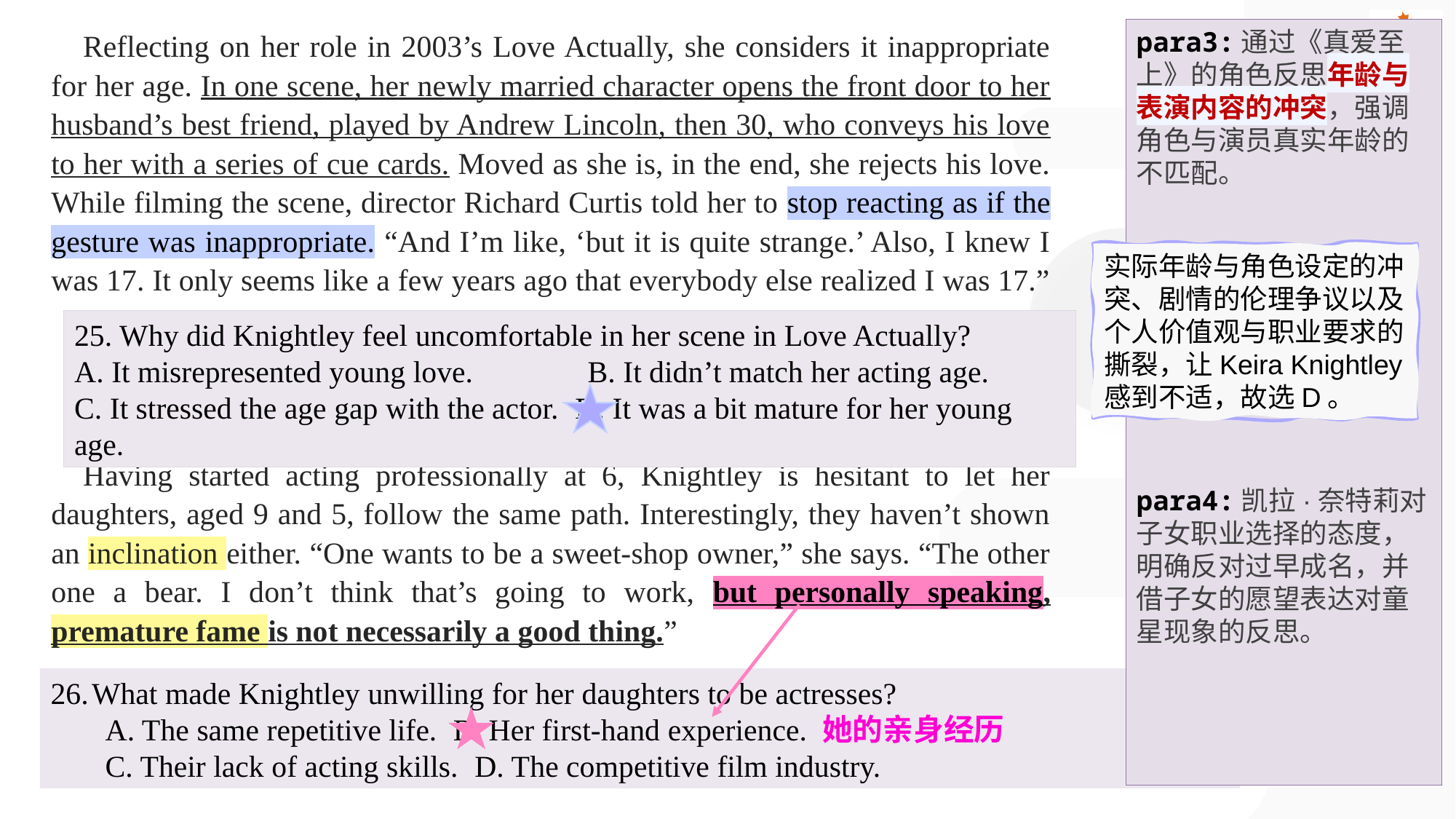

Reflecting on her role in 2003’s Love Actually, she considers it inappropriate for her age. In one scene, her newly married character opens the front door to her husband’s best friend, played by Andrew Lincoln, then 30, who conveys his love to her with a series of cue cards. Moved as she is, in the end, she rejects his love. While filming the scene, director Richard Curtis told her to stop reacting as if the gesture was inappropriate. “And I’m like, ‘but it is quite strange.’ Also, I knew I was 17. It only seems like a few years ago that everybody else realized I was 17.”

Having started acting professionally at 6, Knightley is hesitant to let her daughters, aged 9 and 5, follow the same path. Interestingly, they haven’t shown an inclination either. “One wants to be a sweet-shop owner,” she says. “The other one a bear. I don’t think that’s going to work, but personally speaking, premature fame is not necessarily a good thing.”
para3:通过《真爱至上》的角色反思年龄与表演内容的冲突，强调角色与演员真实年龄的不匹配。

para4:凯拉·奈特莉对子女职业选择的态度，明确反对过早成名，并借子女的愿望表达对童星现象的反思。

实际年龄与角色设定的冲突、剧情的伦理争议以及个人价值观与职业要求的撕裂，让Keira Knightley感到不适，故选D。
25. Why did Knightley feel uncomfortable in her scene in Love Actually?
A. It misrepresented young love.               B. It didn’t match her acting age.
C. It stressed the age gap with the actor.  D. It was a bit mature for her young age.

What made Knightley unwilling for her daughters to be actresses?
A. The same repetitive life.  B. Her first-hand experience. 她的亲身经历
C. Their lack of acting skills.  D. The competitive film industry.